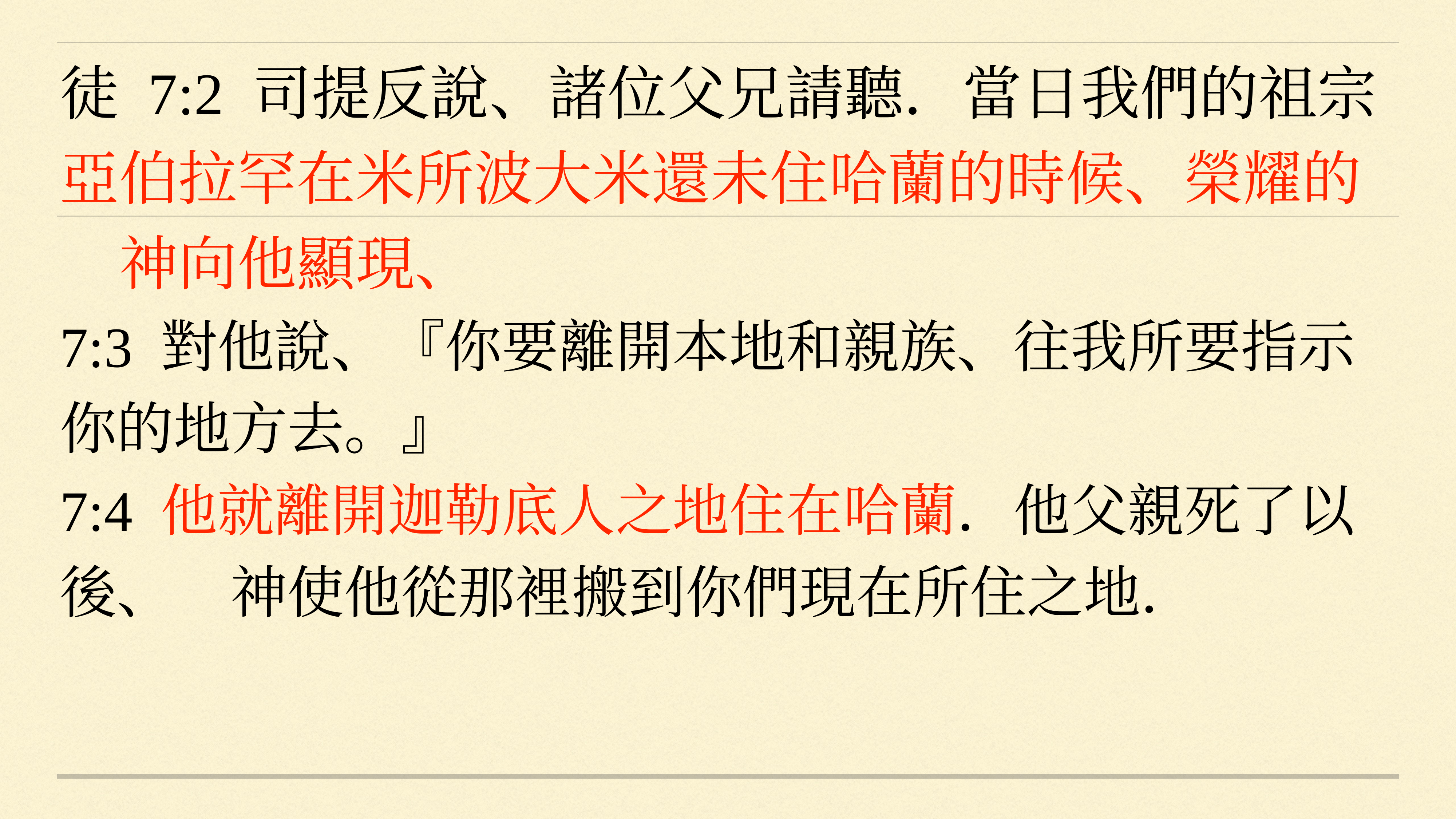

徒 7:2 司提反說、諸位父兄請聽．當日我們的祖宗亞伯拉罕在米所波大米還未住哈蘭的時候、榮耀的　神向他顯現、
7:3 對他說、『你要離開本地和親族、往我所要指示你的地方去。』
7:4 他就離開迦勒底人之地住在哈蘭．他父親死了以後、　神使他從那裡搬到你們現在所住之地．
#